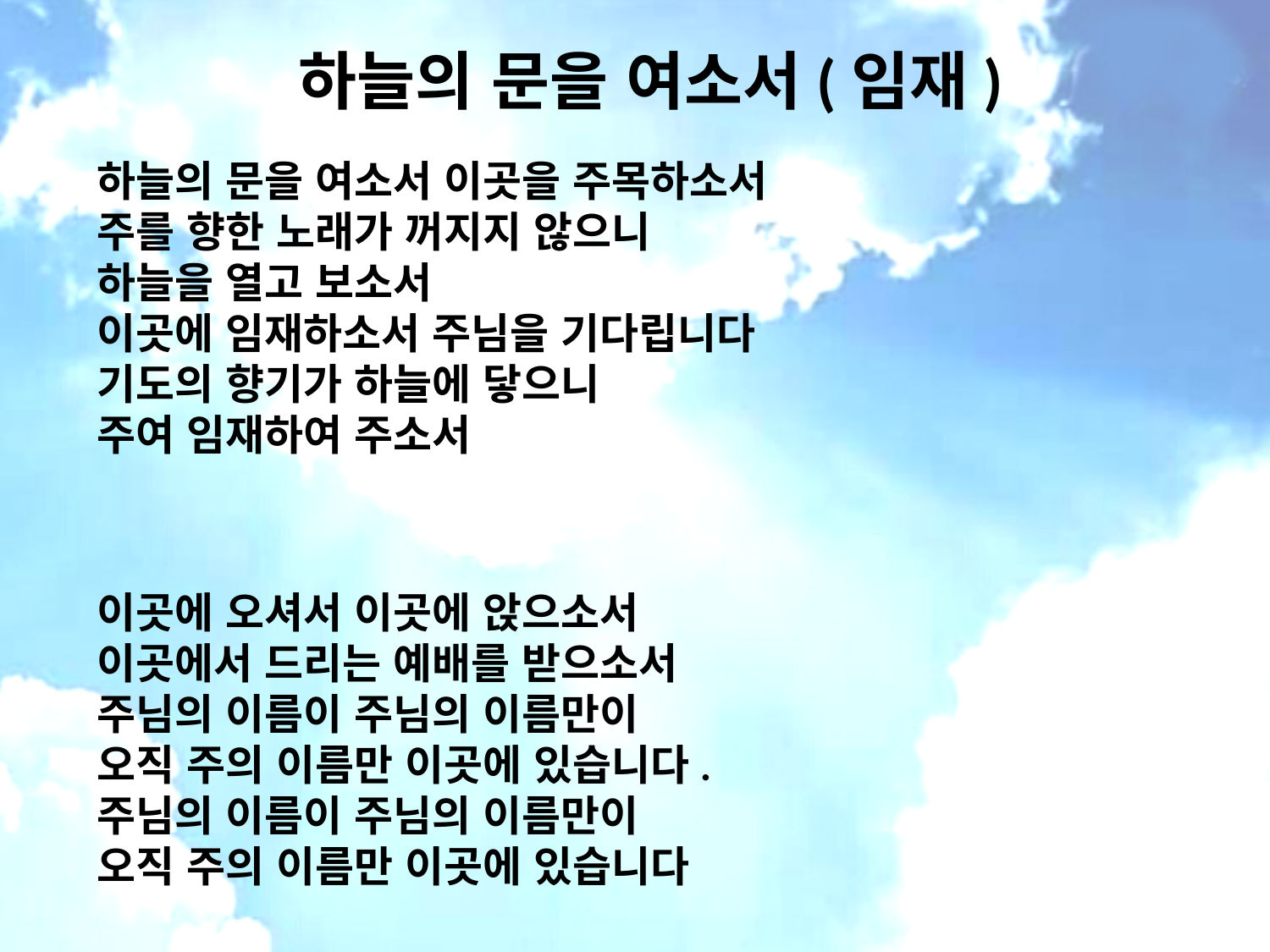

# 하늘의 문을 여소서(임재)
하늘의 문을 여소서 이곳을 주목하소서
주를 향한 노래가 꺼지지 않으니             하늘을 열고 보소서
이곳에 임재하소서 주님을 기다립니다    기도의 향기가 하늘에 닿으니
주여 임재하여 주소서

이곳에 오셔서 이곳에 앉으소서
이곳에서 드리는 예배를 받으소서  주님의 이름이 주님의 이름만이
오직 주의 이름만 이곳에 있습니다. 주님의 이름이 주님의 이름만이
오직 주의 이름만 이곳에 있습니다